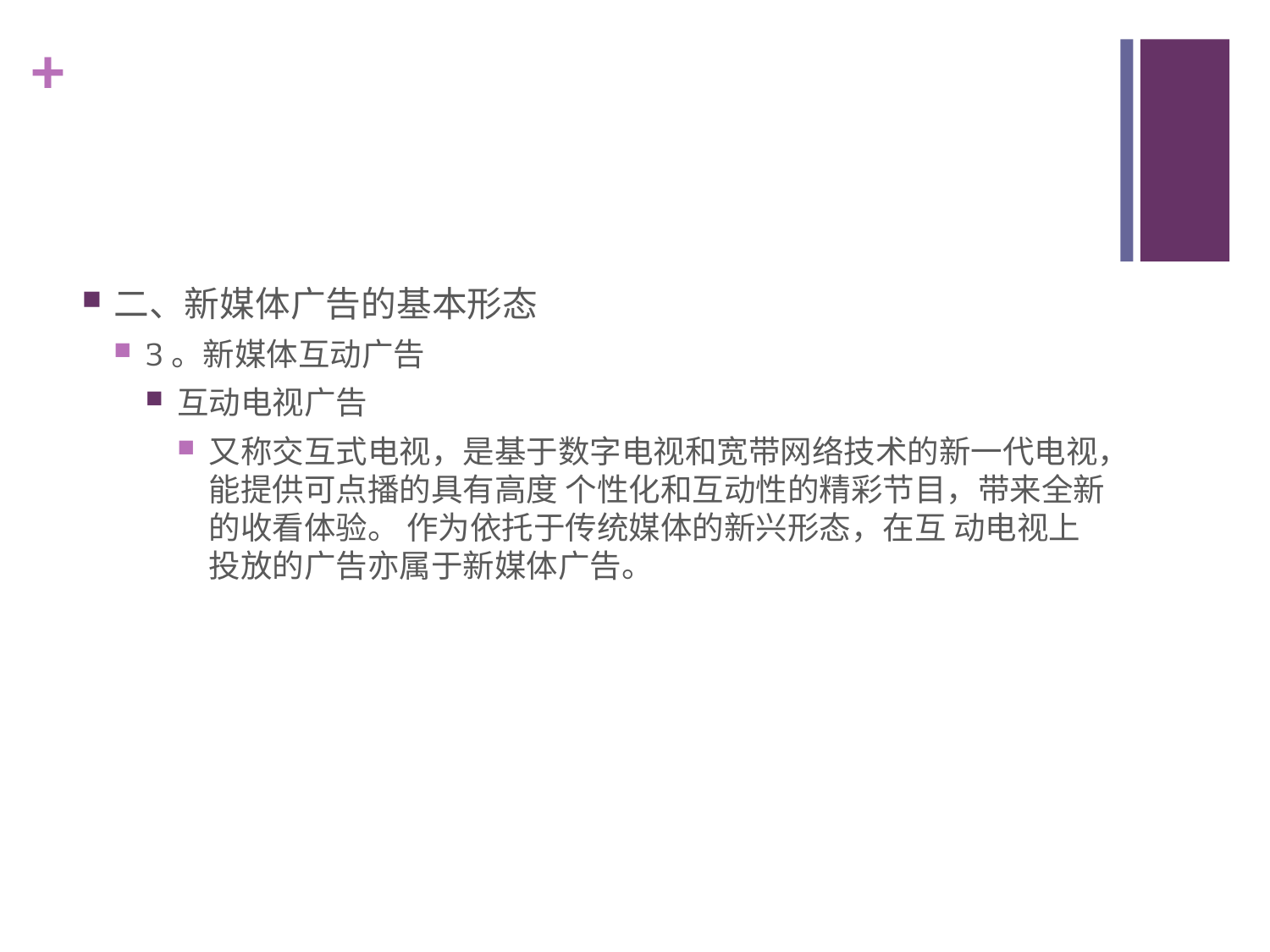

#
二、新媒体广告的基本形态
3。新媒体互动广告
互动电视广告
又称交互式电视，是基于数字电视和宽带网络技术的新一代电视，能提供可点播的具有高度 个性化和互动性的精彩节目，带来全新的收看体验。 作为依托于传统媒体的新兴形态，在互 动电视上投放的广告亦属于新媒体广告。